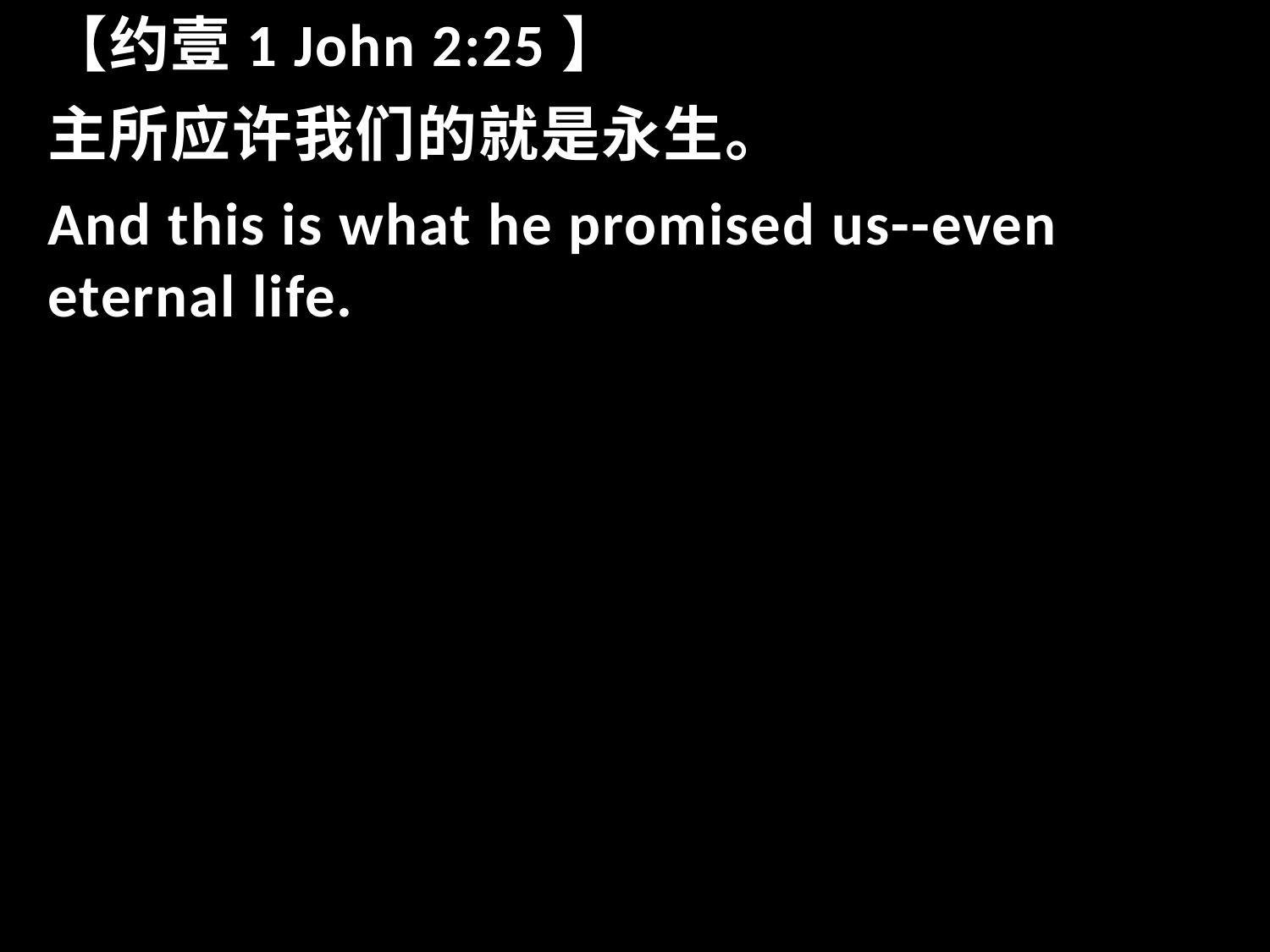

【约壹1 John 2:25】
主所应许我们的就是永生。
And this is what he promised us--even eternal life.